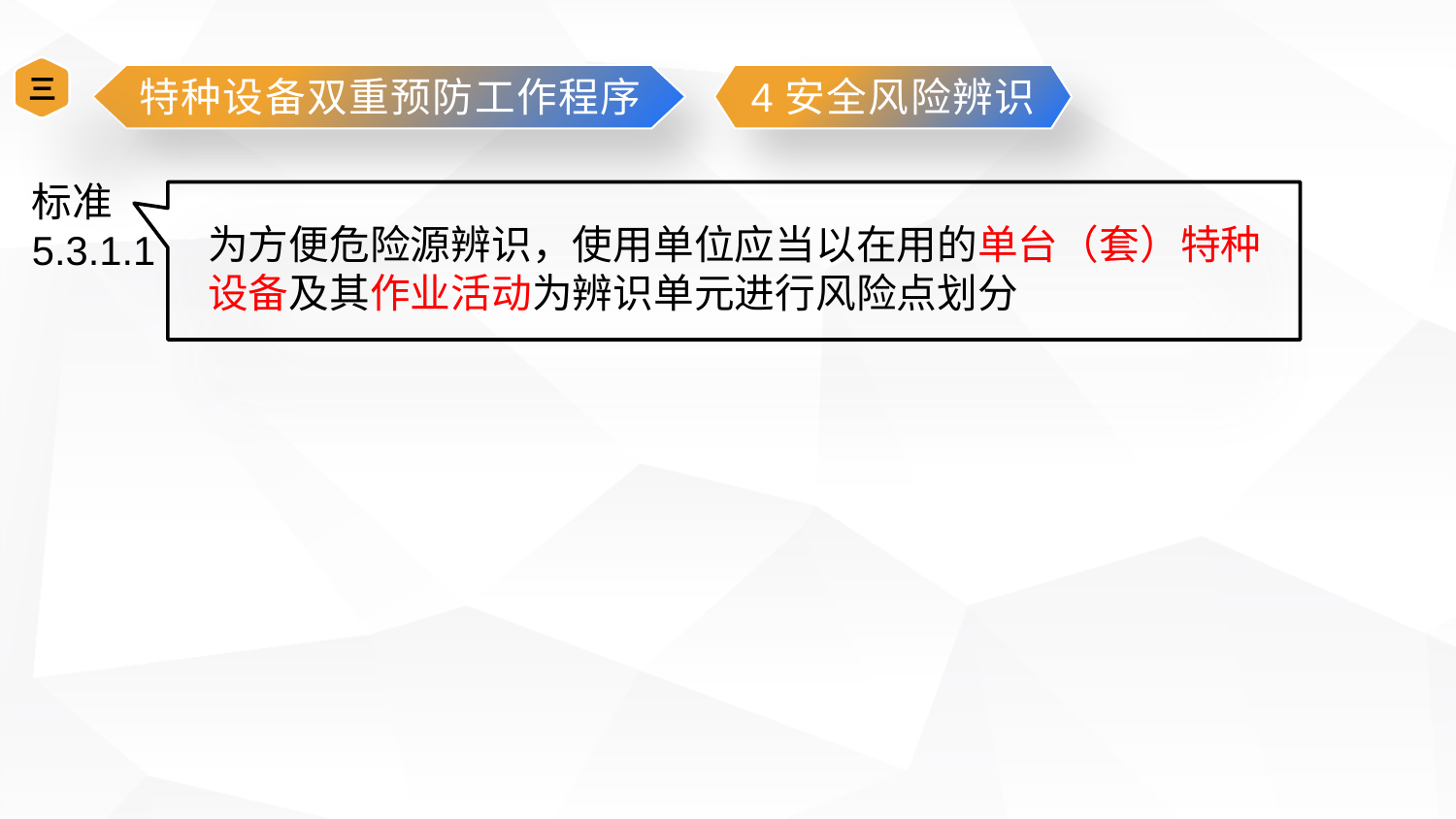

三

特种设备双重预防工作程序

4安全风险辨识
标准
5.3.1.1

为方便危险源辨识，使用单位应当以在用的单台（套）特种设备及其作业活动为辨识单元进行风险点划分

50